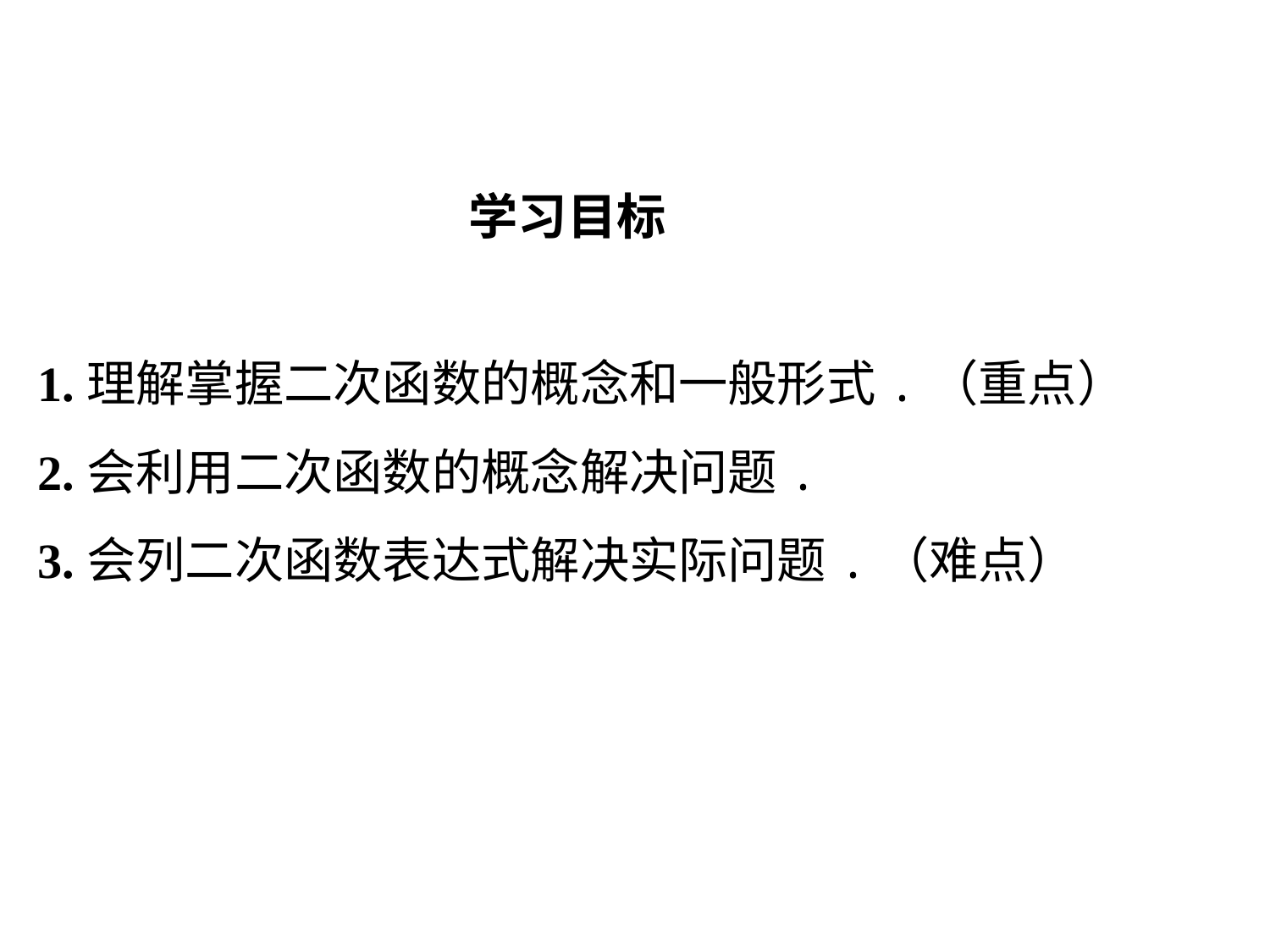

学习目标

1.理解掌握二次函数的概念和一般形式.（重点）
2.会利用二次函数的概念解决问题.
3.会列二次函数表达式解决实际问题.（难点）